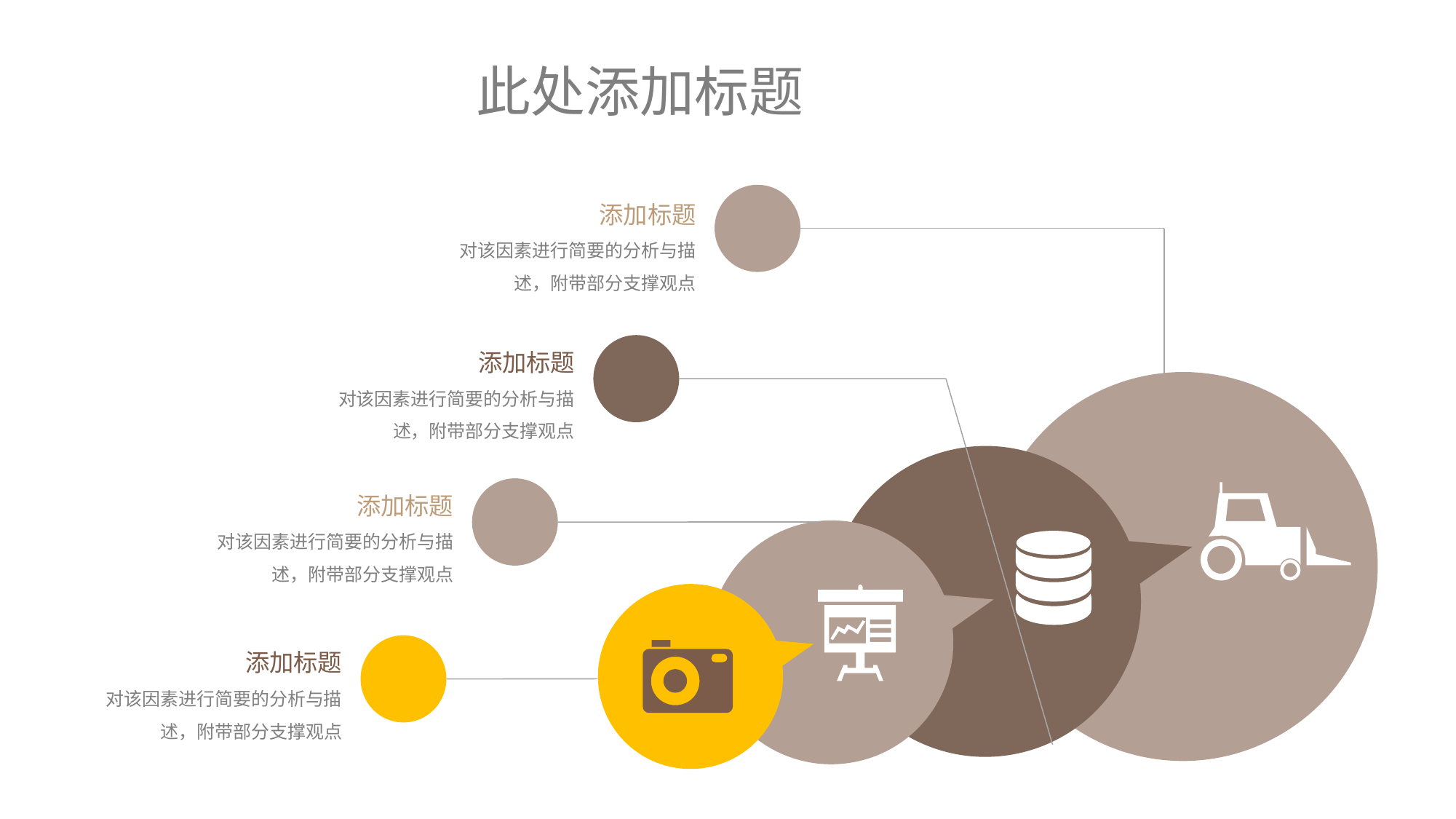

此处添加标题
添加标题
对该因素进行简要的分析与描述，附带部分支撑观点

添加标题
对该因素进行简要的分析与描述，附带部分支撑观点

添加标题
对该因素进行简要的分析与描述，附带部分支撑观点

添加标题
对该因素进行简要的分析与描述，附带部分支撑观点